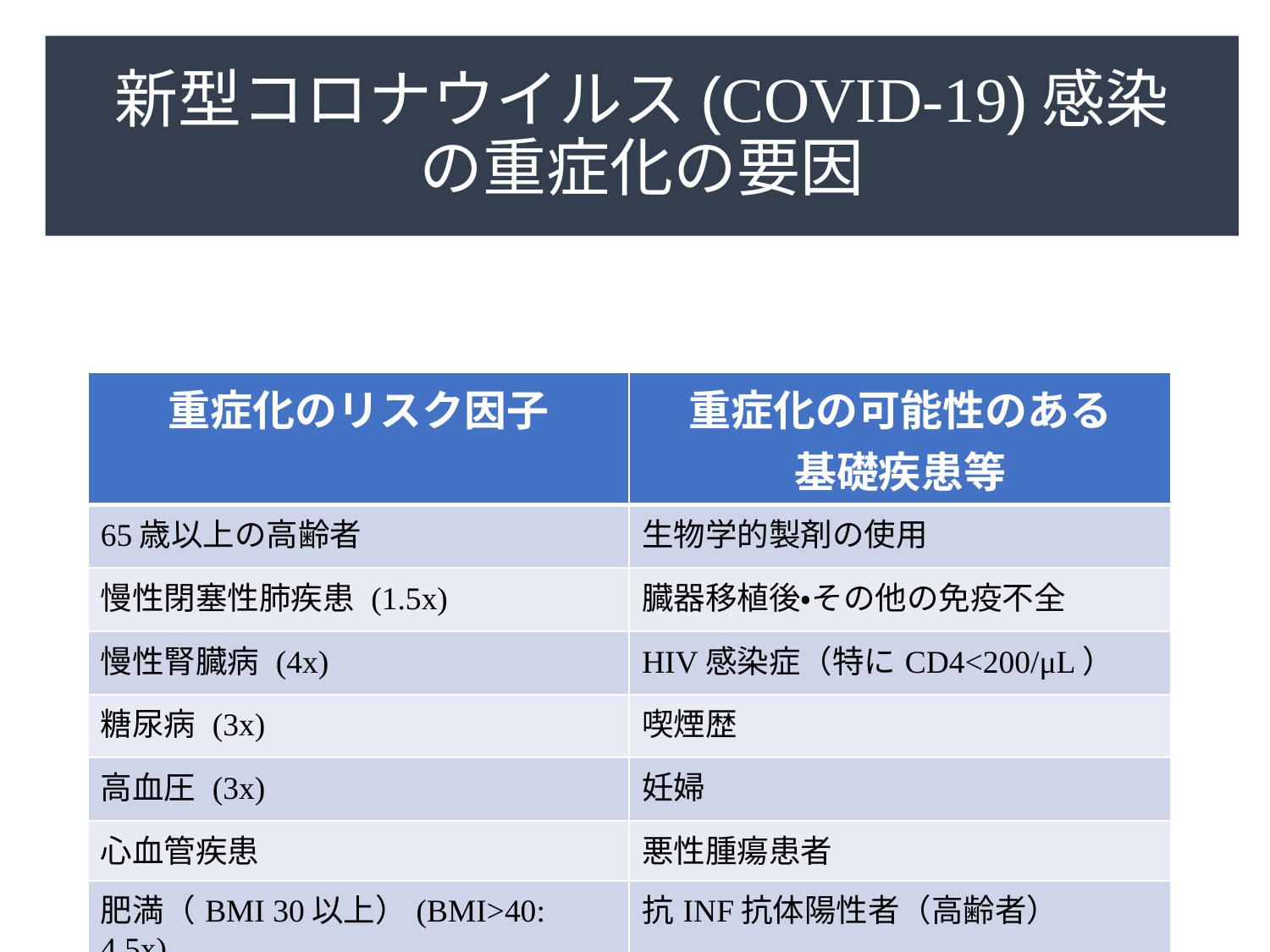

# 新型コロナウイルス(COVID-19)感染 の重症化の要因
| 重症化のリスク因子 | 重症化の可能性のある 基礎疾患等 |
| --- | --- |
| 65歳以上の高齢者 | 生物学的製剤の使用 |
| 慢性閉塞性肺疾患 (1.5x) | 臓器移植後・その他の免疫不全 |
| 慢性腎臓病 (4x) | HIV感染症（特にCD4<200/μL） |
| 糖尿病 (3x) | 喫煙歴 |
| 高血圧 (3x) | 妊婦 |
| 心血管疾患 | 悪性腫瘍患者 |
| 肥満（BMI 30以上）(BMI>40: 4.5x) | 抗INF抗体陽性者（高齢者） |